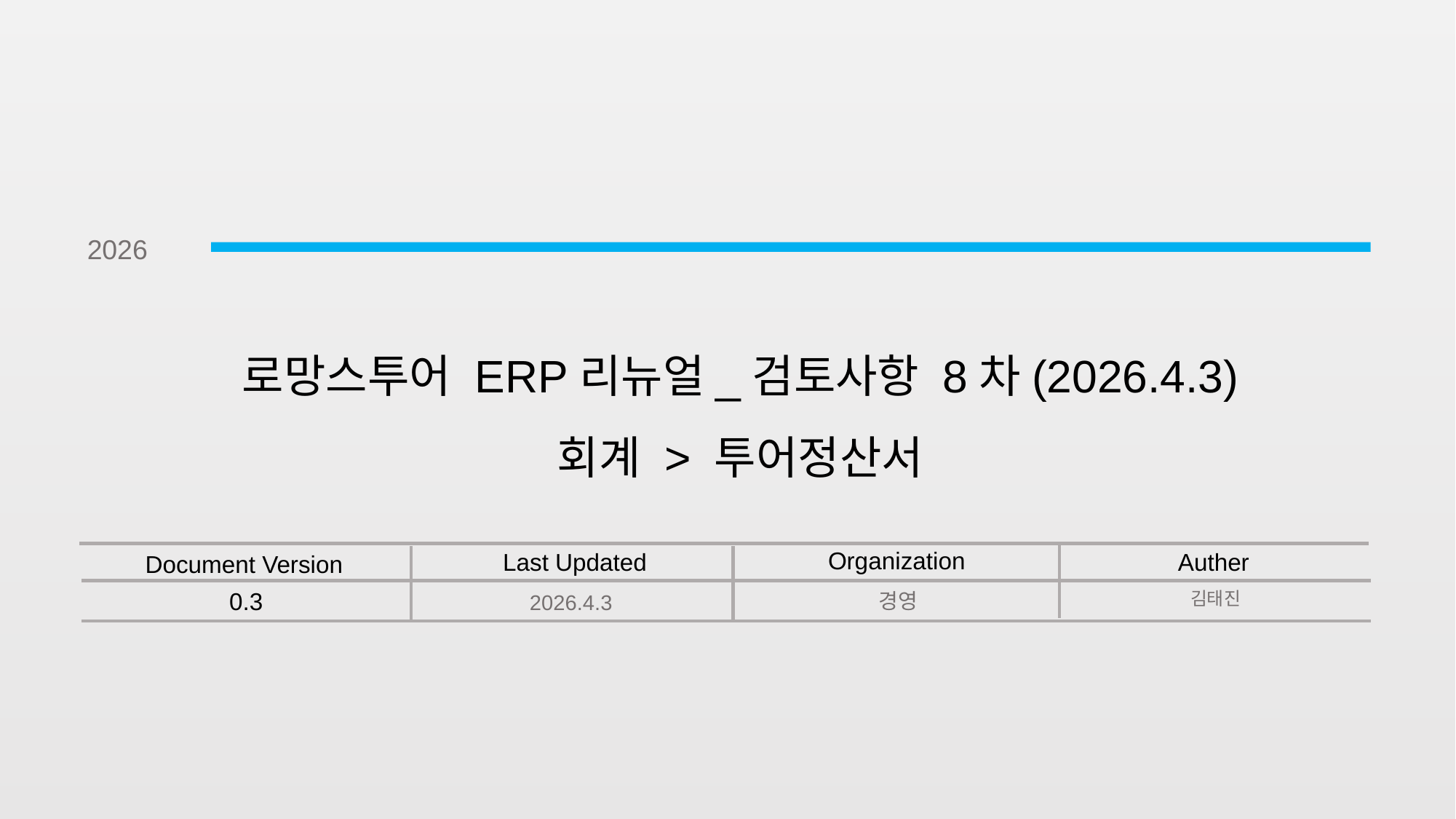

2026

로망스투어 ERP리뉴얼_검토사항 8차(2026.4.3)
회계 > 투어정산서
Organization
Auther
Last Updated
Document Version
0.3
김태진
경영
2026.4.3
1